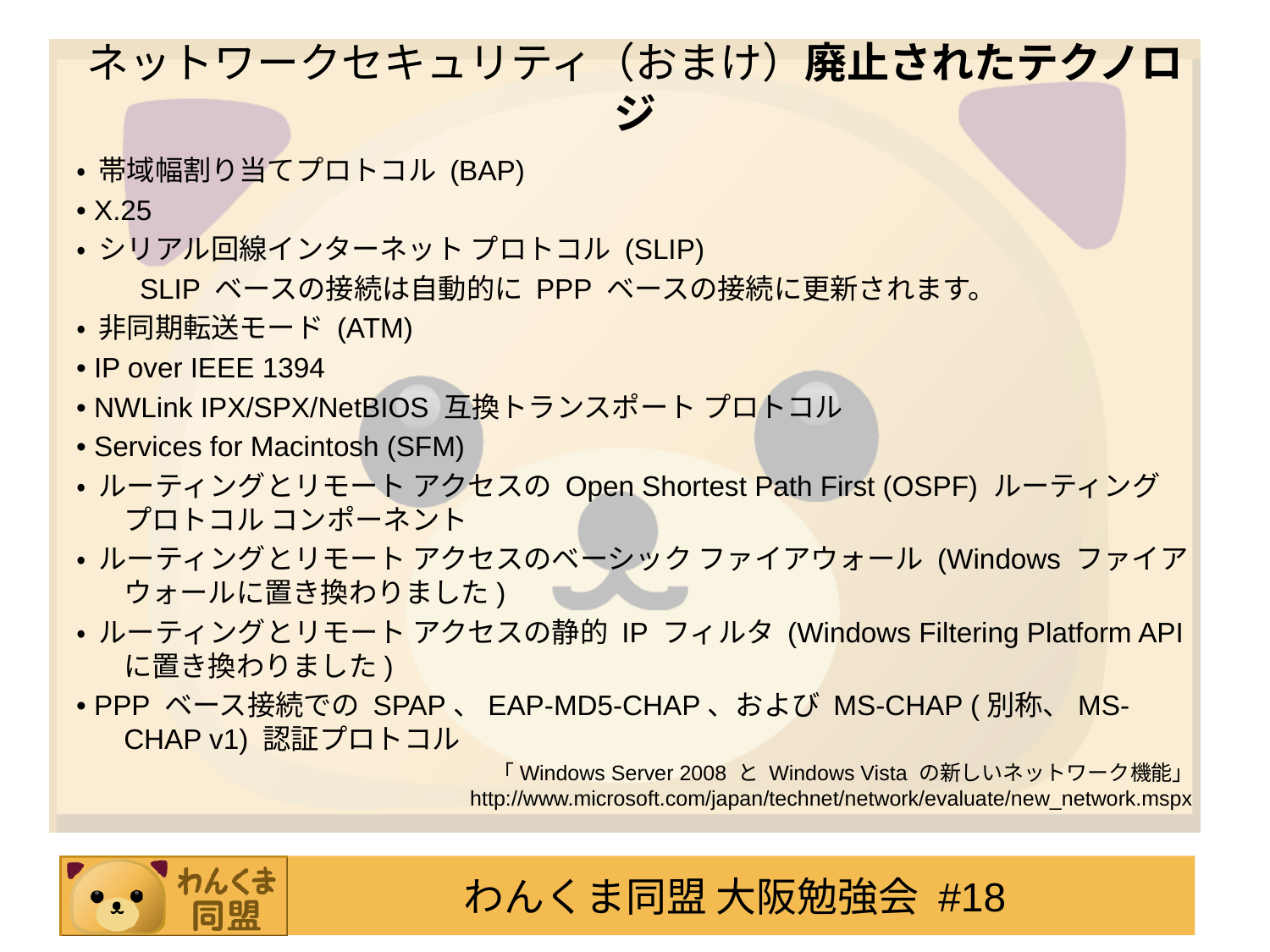

# ネットワークセキュリティ（おまけ）廃止されたテクノロジ
• 帯域幅割り当てプロトコル (BAP)
• X.25
• シリアル回線インターネット プロトコル (SLIP)
SLIP ベースの接続は自動的に PPP ベースの接続に更新されます。
• 非同期転送モード (ATM)
• IP over IEEE 1394
• NWLink IPX/SPX/NetBIOS 互換トランスポート プロトコル
• Services for Macintosh (SFM)
• ルーティングとリモート アクセスの Open Shortest Path First (OSPF) ルーティング プロトコル コンポーネント
• ルーティングとリモート アクセスのベーシック ファイアウォール (Windows ファイアウォールに置き換わりました)
• ルーティングとリモート アクセスの静的 IP フィルタ (Windows Filtering Platform API に置き換わりました)
• PPP ベース接続での SPAP、EAP-MD5-CHAP、および MS-CHAP (別称、MS-CHAP v1) 認証プロトコル
「Windows Server 2008 と Windows Vista の新しいネットワーク機能」
http://www.microsoft.com/japan/technet/network/evaluate/new_network.mspx